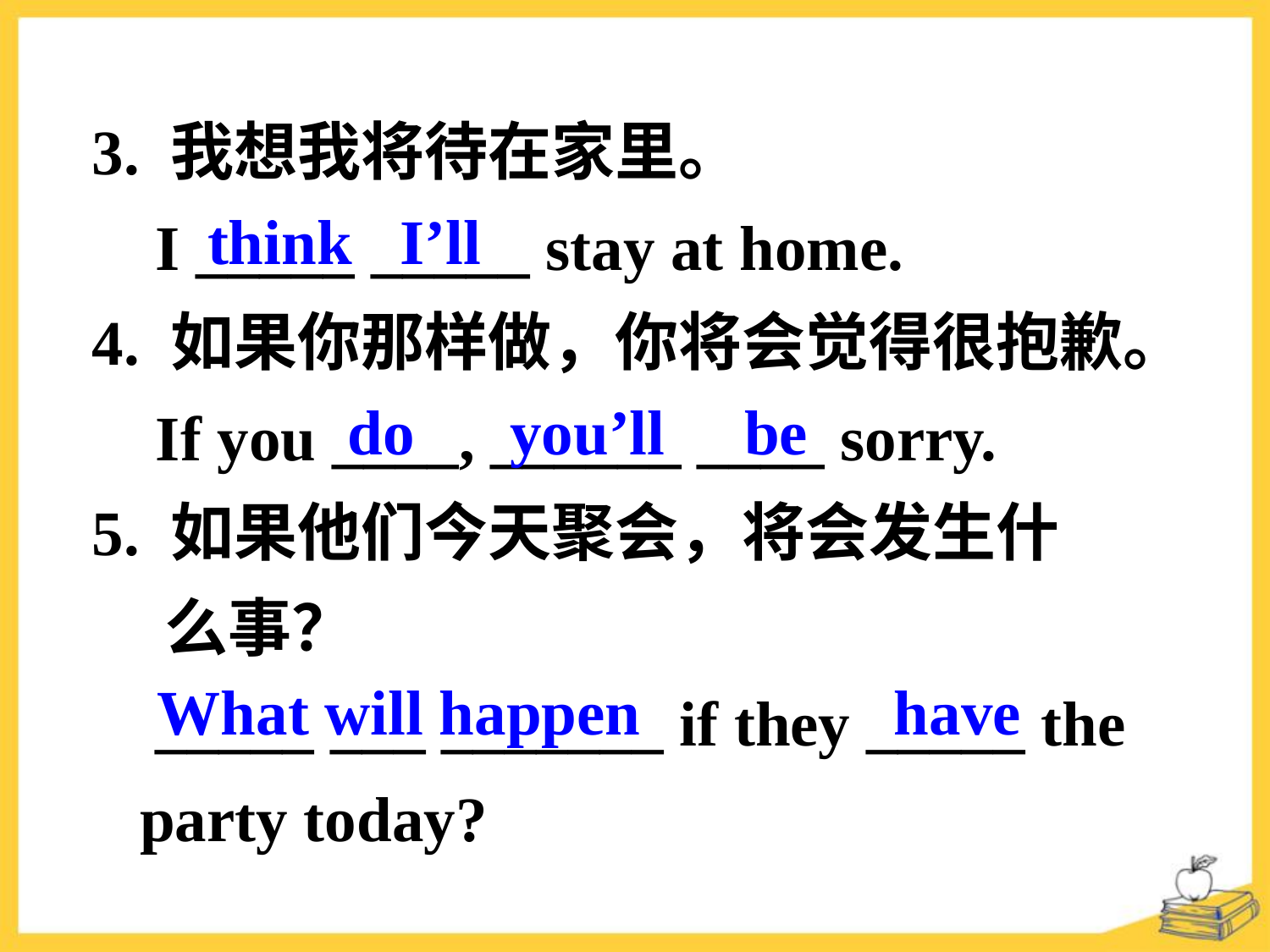

3. 我想我将待在家里。
    I _____ _____ stay at home.
4. 如果你那样做，你将会觉得很抱歉。
    If you ____, ______ ____ sorry.
5. 如果他们今天聚会，将会发生什
    么事？
    _____ ___ _______ if they _____ the
   party today?
think   I’ll
do      you’ll     be
What will happen                have